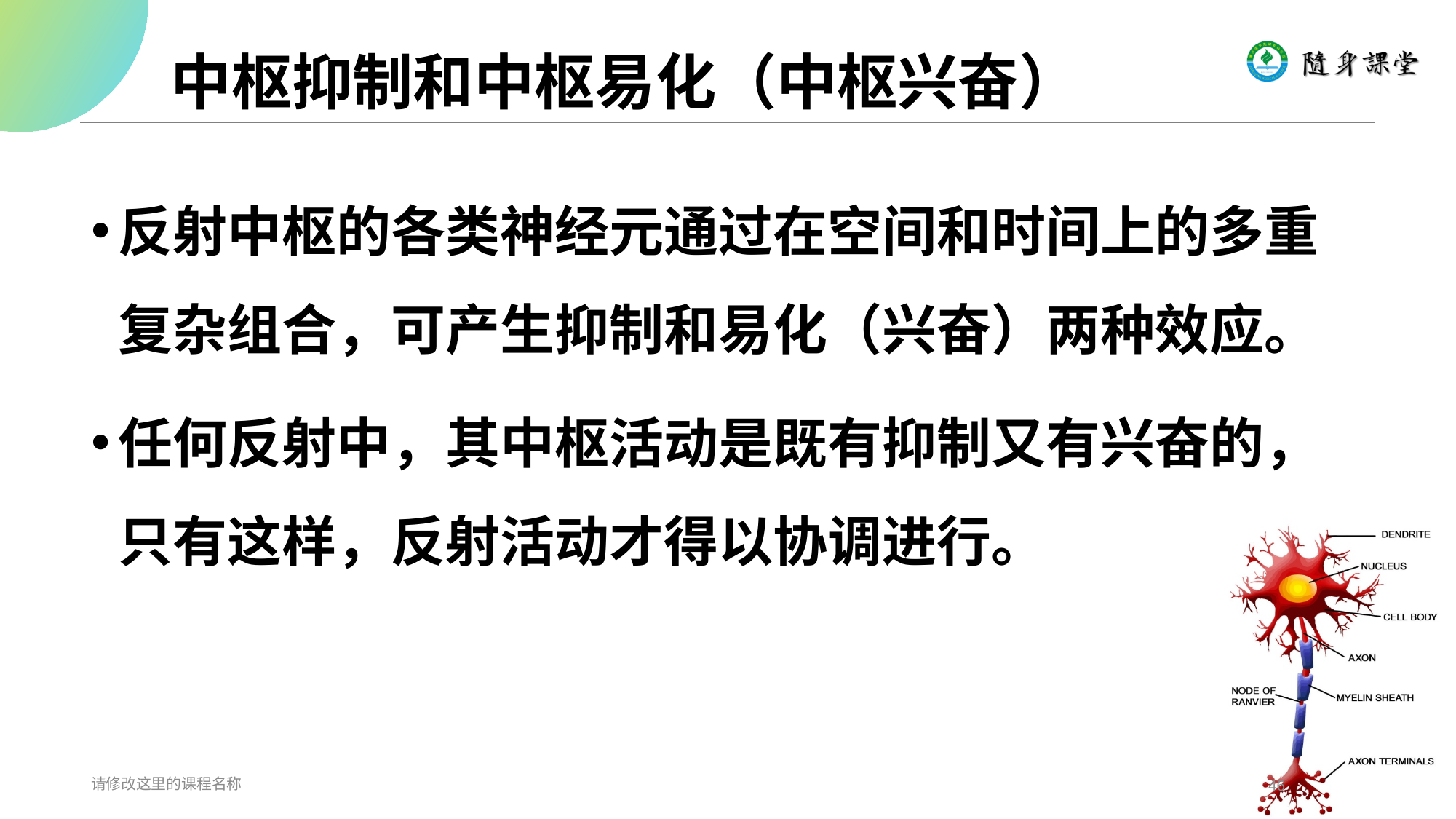

# 中枢抑制和中枢易化（中枢兴奋）
反射中枢的各类神经元通过在空间和时间上的多重复杂组合，可产生抑制和易化（兴奋）两种效应。
任何反射中，其中枢活动是既有抑制又有兴奋的，只有这样，反射活动才得以协调进行。
请修改这里的课程名称
46